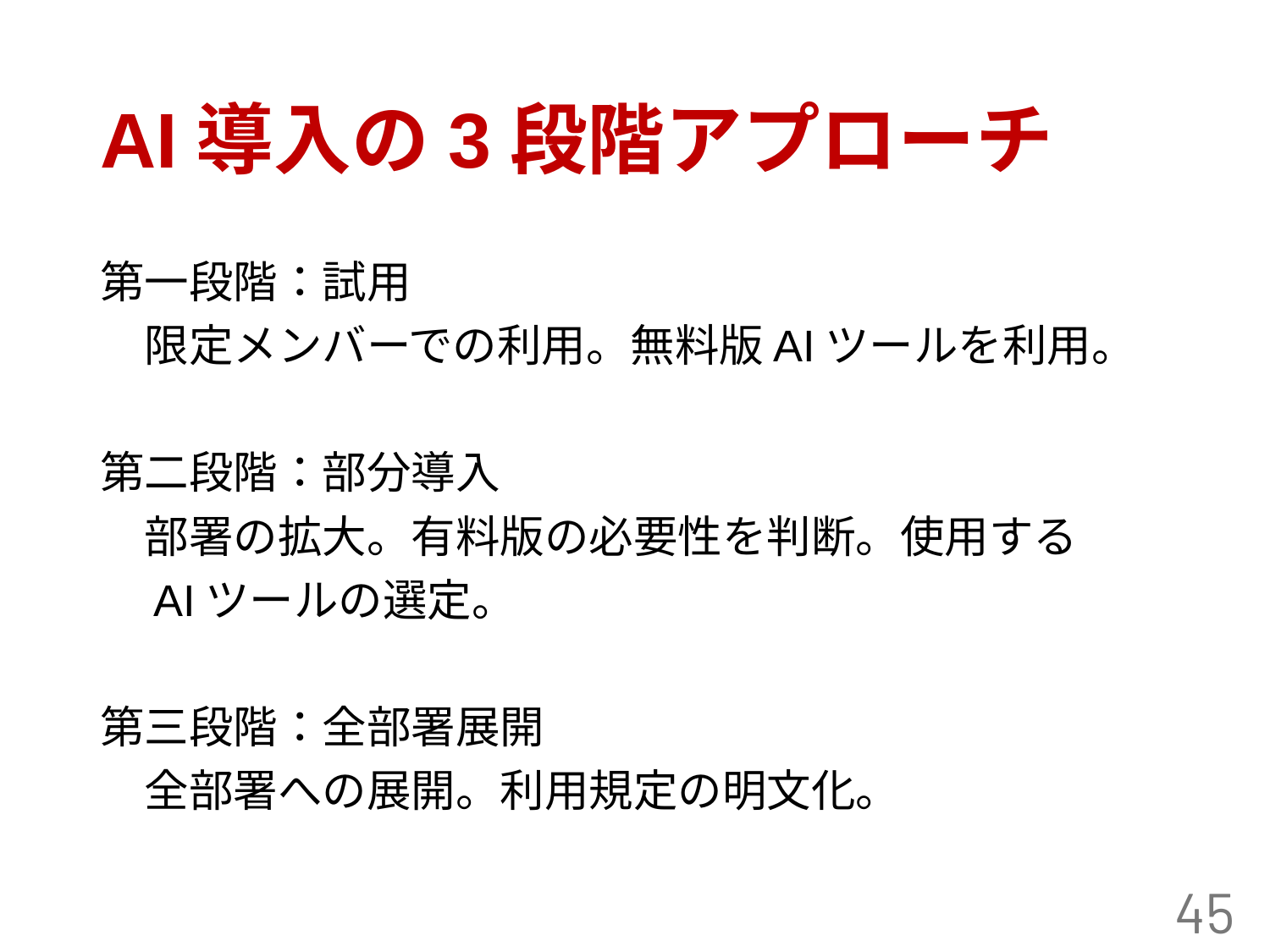

# AI導入の3段階アプローチ
第一段階：試用
　限定メンバーでの利用。無料版AIツールを利用。

第二段階：部分導入
　部署の拡大。有料版の必要性を判断。使用する
　AIツールの選定。

第三段階：全部署展開
　全部署への展開。利用規定の明文化。

45